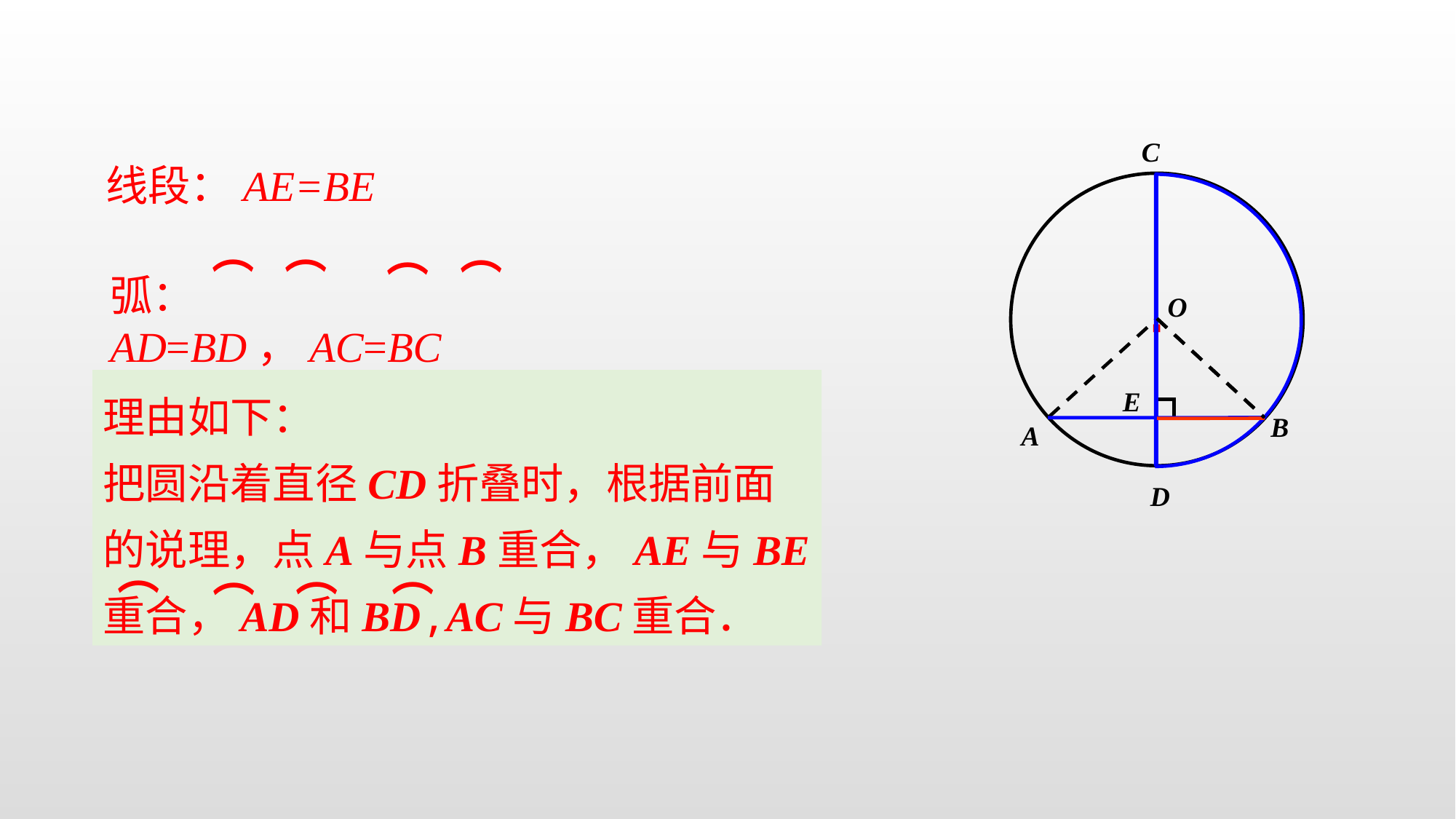

C
线段：AE=BE

·
⌒
⌒
⌒
⌒
弧：AD=BD，AC=BC
O

理由如下：
把圆沿着直径CD折叠时，根据前面的说理，点A与点B重合，AE与BE重合，AD和BD,AC与BC重合．
⌒
⌒
⌒
⌒
E

B
A

D